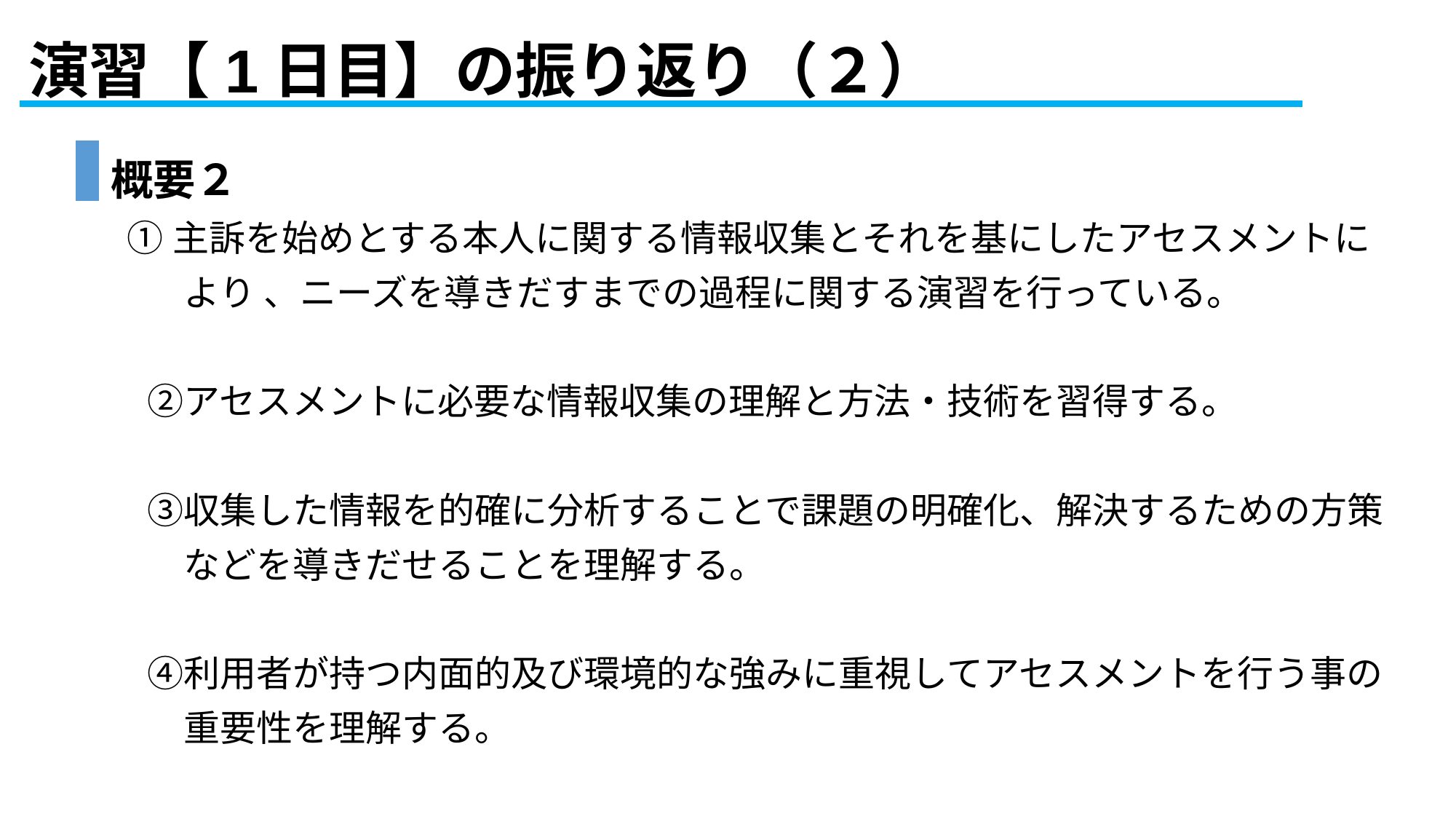

# 演習【1日目】の振り返り（２）
概要２
  ①主訴を始めとする本人に関する情報収集とそれを基にしたアセスメントに
　　より 、ニーズを導きだすまでの過程に関する演習を行っている。

　②アセスメントに必要な情報収集の理解と方法・技術を習得する。

　③収集した情報を的確に分析することで課題の明確化、解決するための方策
　　などを導きだせることを理解する。

　④利用者が持つ内面的及び環境的な強みに重視してアセスメントを行う事の
　　重要性を理解する。